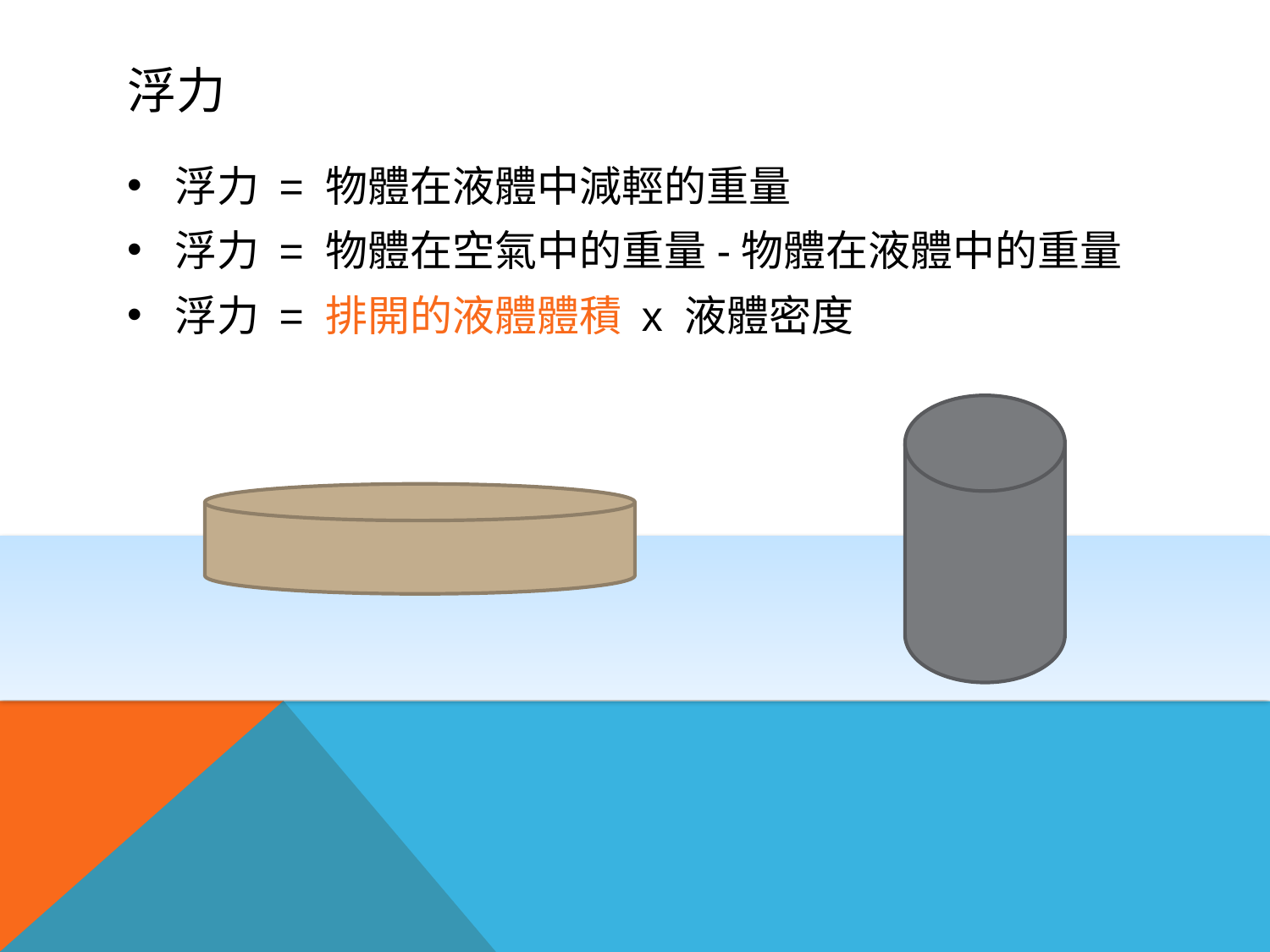

# 浮力
浮力 = 物體在液體中減輕的重量
浮力 = 物體在空氣中的重量-物體在液體中的重量
浮力 = 排開的液體體積 x 液體密度